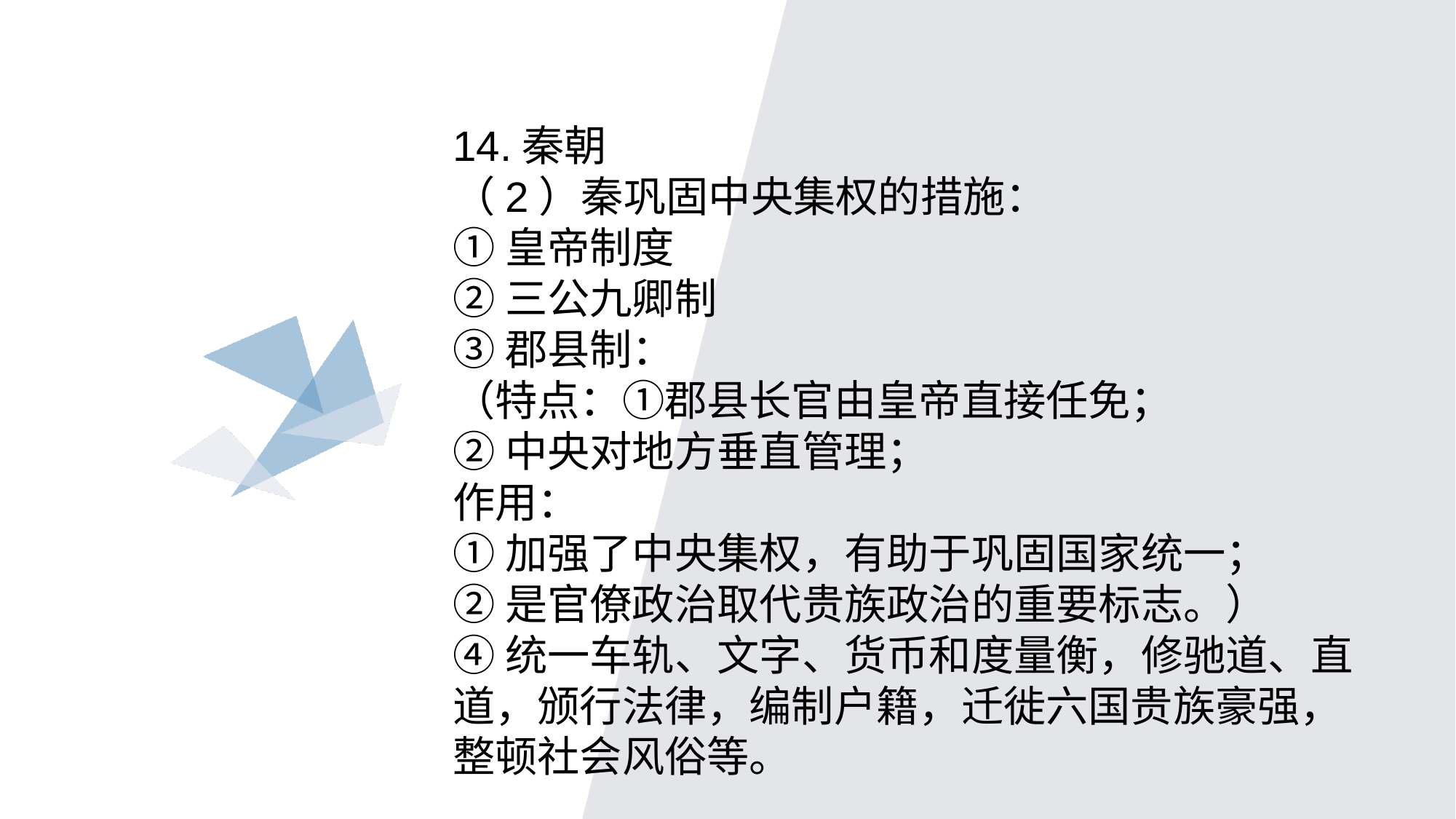

#
14.秦朝
（2）秦巩固中央集权的措施：
①皇帝制度
②三公九卿制
③郡县制：
（特点：①郡县长官由皇帝直接任免；
②中央对地方垂直管理；
作用：
①加强了中央集权，有助于巩固国家统一；
②是官僚政治取代贵族政治的重要标志。）
④统一车轨、文字、货币和度量衡，修驰道、直道，颁行法律，编制户籍，迁徙六国贵族豪强，整顿社会风俗等。